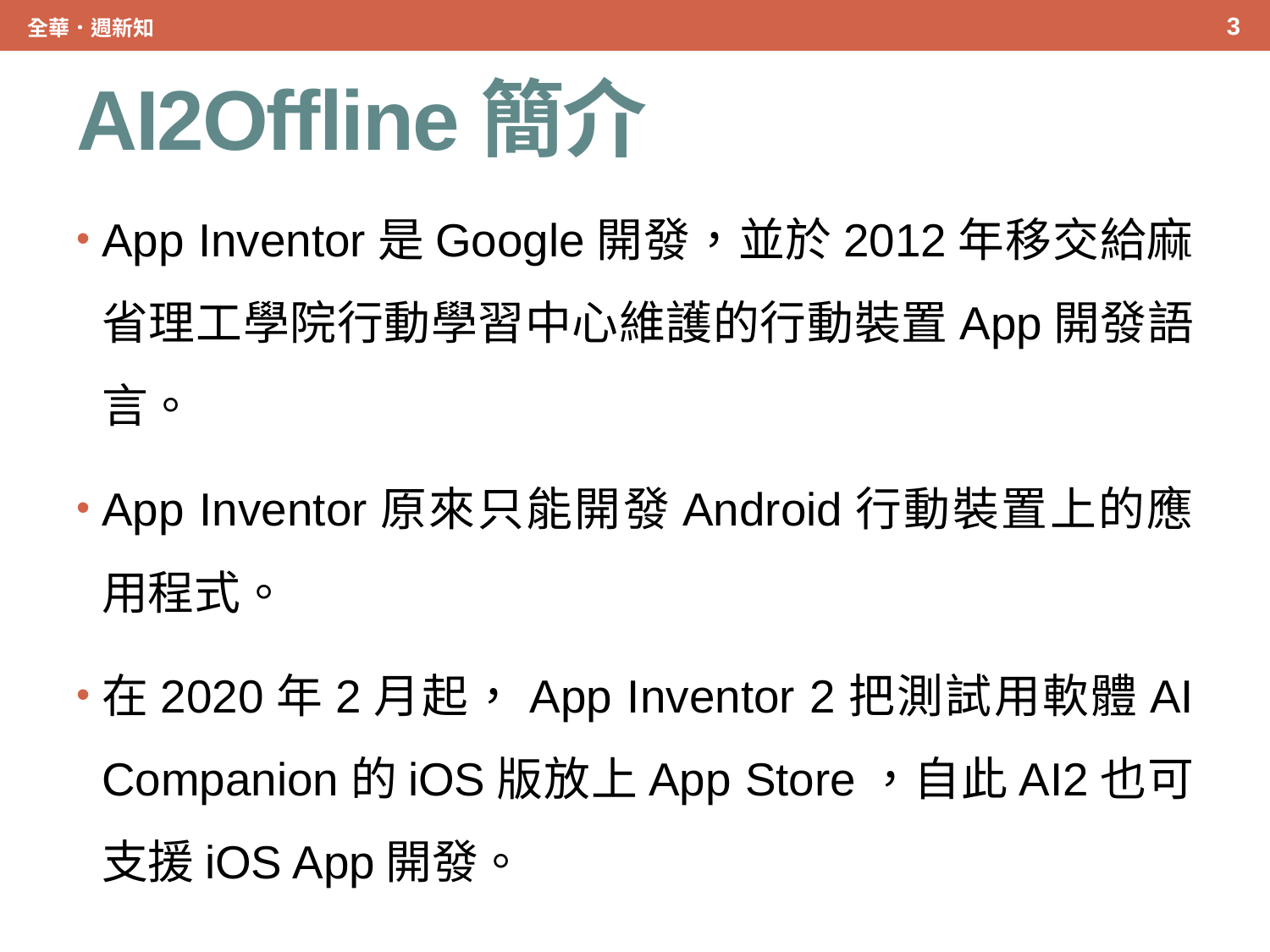

3
全華．週新知
# AI2Offline簡介
App Inventor是Google開發，並於2012年移交給麻省理工學院行動學習中心維護的行動裝置App開發語言。
App Inventor原來只能開發Android行動裝置上的應用程式。
在2020年2月起，App Inventor 2把測試用軟體AI Companion的iOS版放上App Store，自此AI2也可支援iOS App開發。